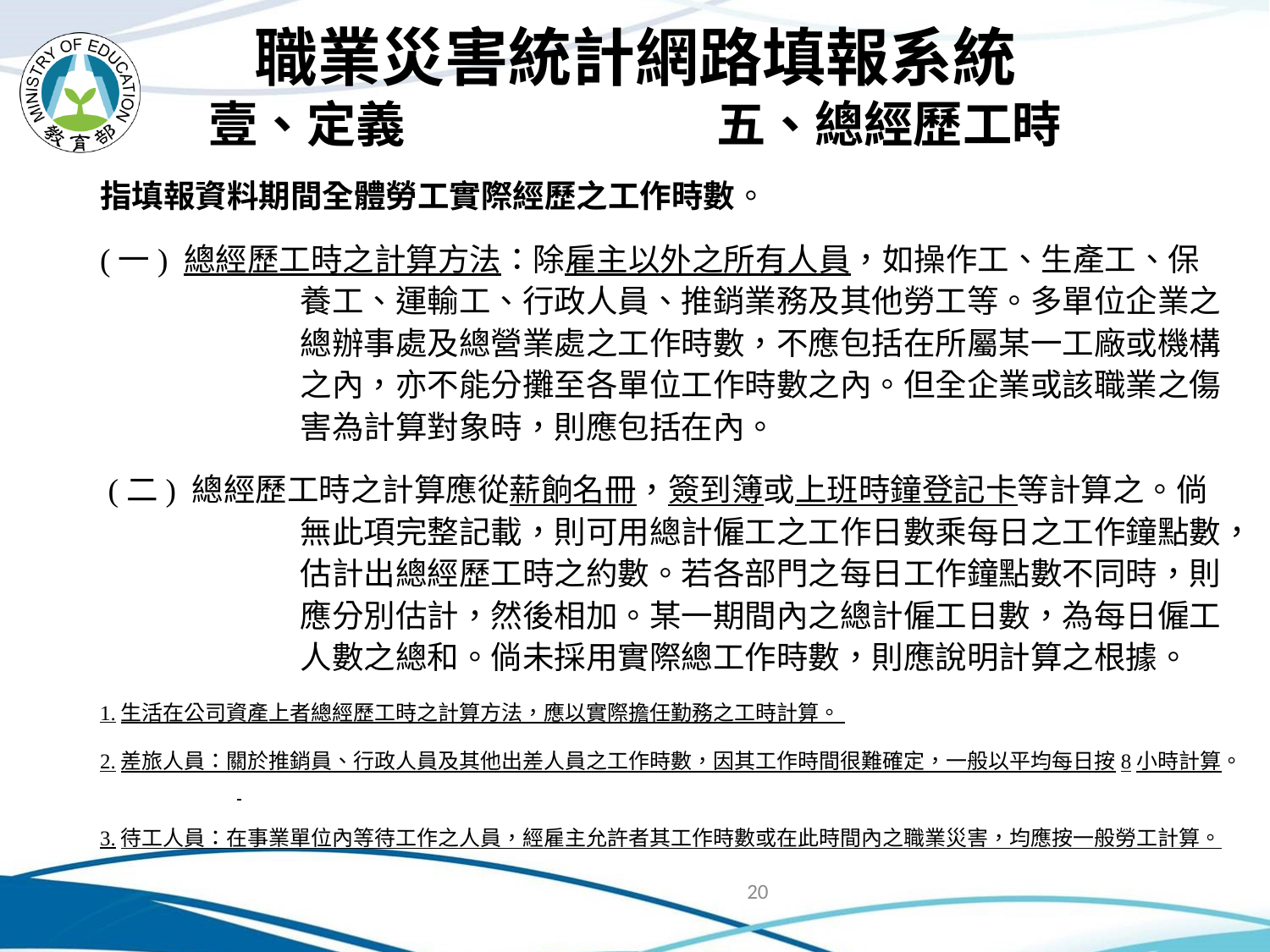

# 職業災害統計網路填報系統 壹、定義			五、總經歷工時
指填報資料期間全體勞工實際經歷之工作時數。
(一) 總經歷工時之計算方法：除雇主以外之所有人員，如操作工、生產工、保養工、運輸工、行政人員、推銷業務及其他勞工等。多單位企業之總辦事處及總營業處之工作時數，不應包括在所屬某一工廠或機構之內，亦不能分攤至各單位工作時數之內。但全企業或該職業之傷害為計算對象時，則應包括在內。
 (二) 總經歷工時之計算應從薪餉名冊，簽到簿或上班時鐘登記卡等計算之。倘無此項完整記載，則可用總計僱工之工作日數乘每日之工作鐘點數，估計出總經歷工時之約數。若各部門之每日工作鐘點數不同時，則應分別估計，然後相加。某一期間內之總計僱工日數，為每日僱工人數之總和。倘未採用實際總工作時數，則應說明計算之根據。
1.生活在公司資產上者總經歷工時之計算方法，應以實際擔任勤務之工時計算。
2.差旅人員：關於推銷員、行政人員及其他出差人員之工作時數，因其工作時間很難確定，一般以平均每日按8小時計算。
3.待工人員：在事業單位內等待工作之人員，經雇主允許者其工作時數或在此時間內之職業災害，均應按一般勞工計算。

20